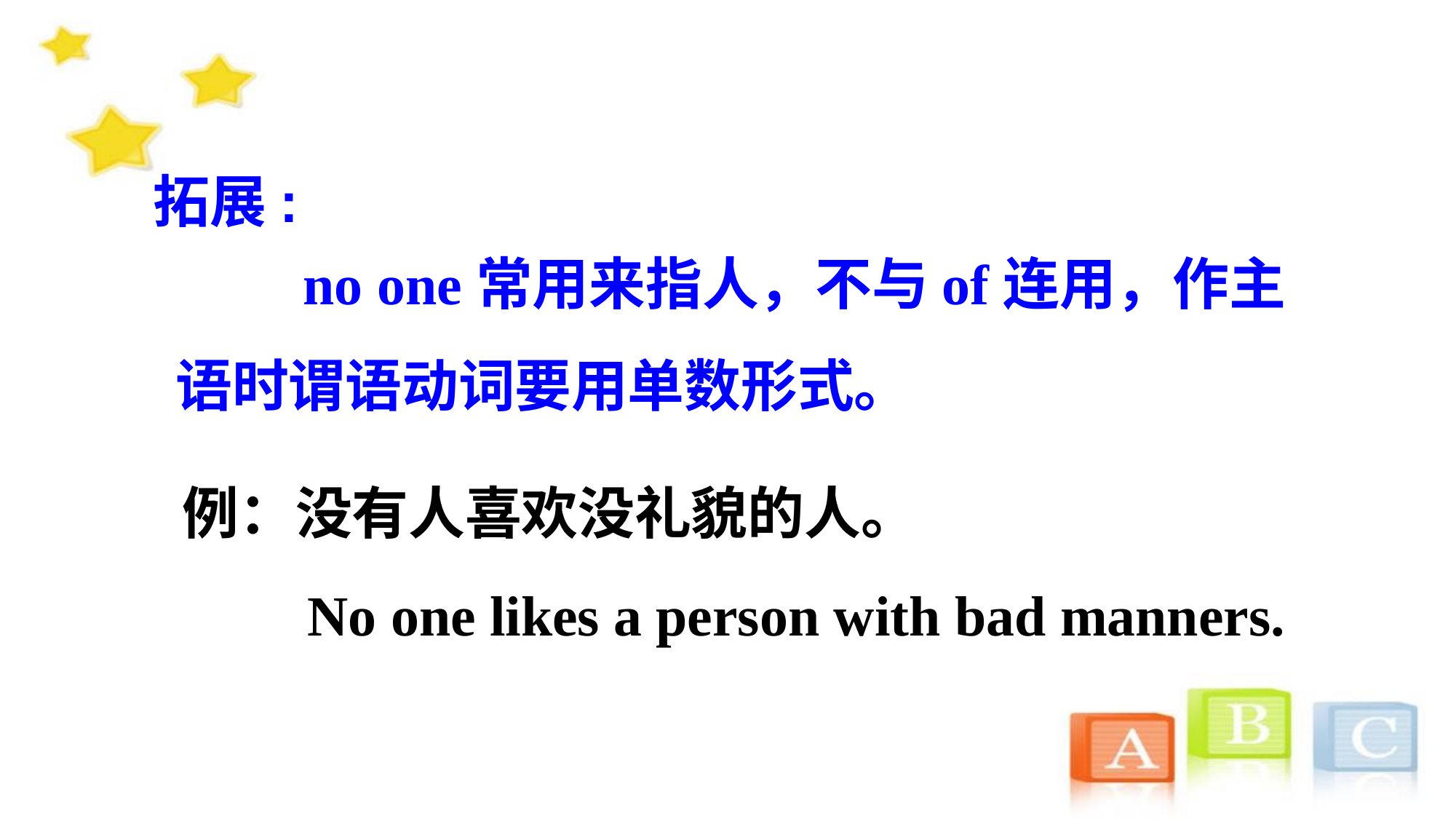

拓展:
         no one常用来指人，不与of连用，作主语时谓语动词要用单数形式。
例：没有人喜欢没礼貌的人。
        No one likes a person with bad manners.